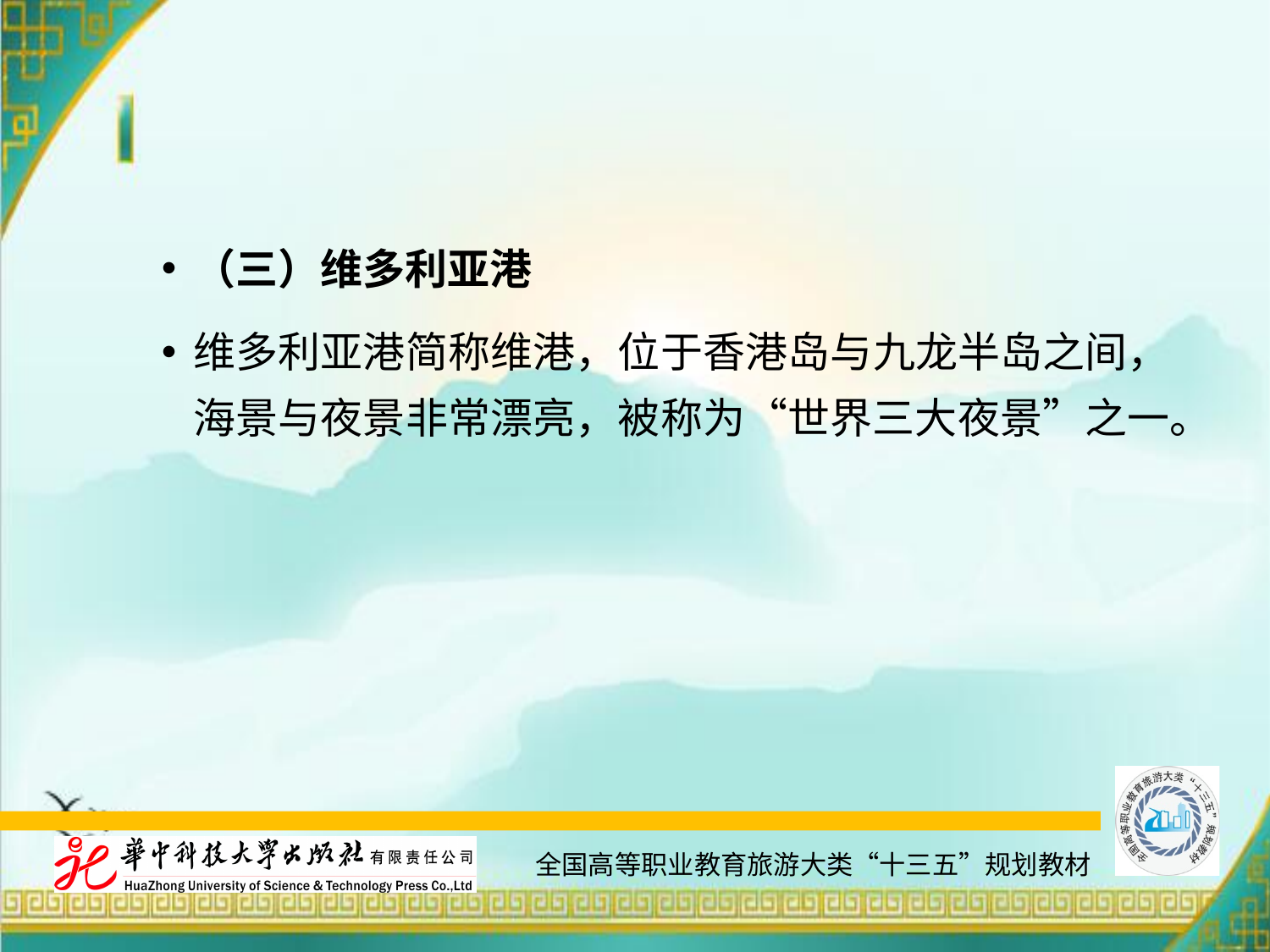

#
（三）维多利亚港
维多利亚港简称维港，位于香港岛与九龙半岛之间，海景与夜景非常漂亮，被称为“世界三大夜景”之一。